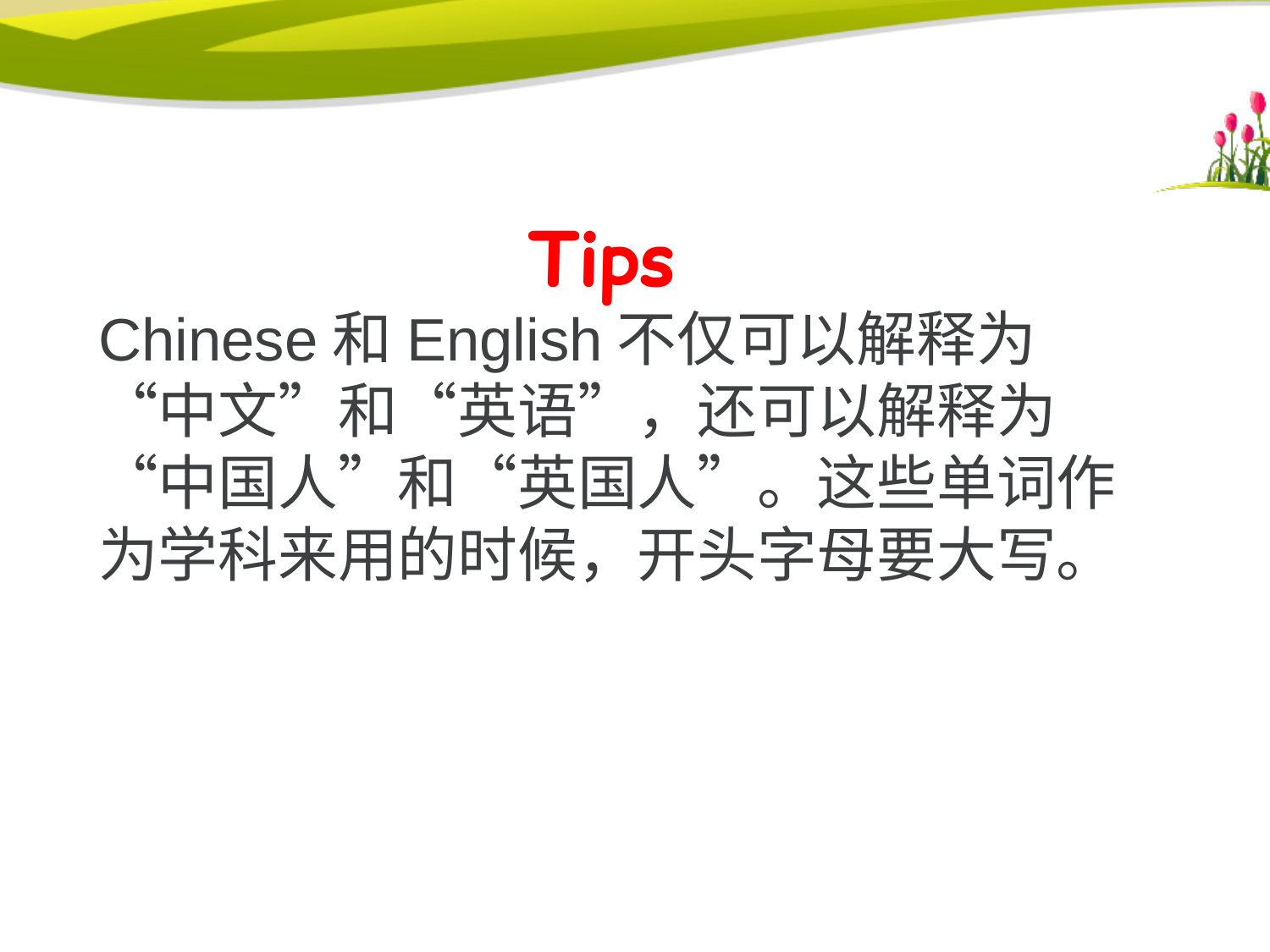

Tips
Chinese和English不仅可以解释为“中文”和“英语”，还可以解释为“中国人”和“英国人”。这些单词作为学科来用的时候，开头字母要大写。